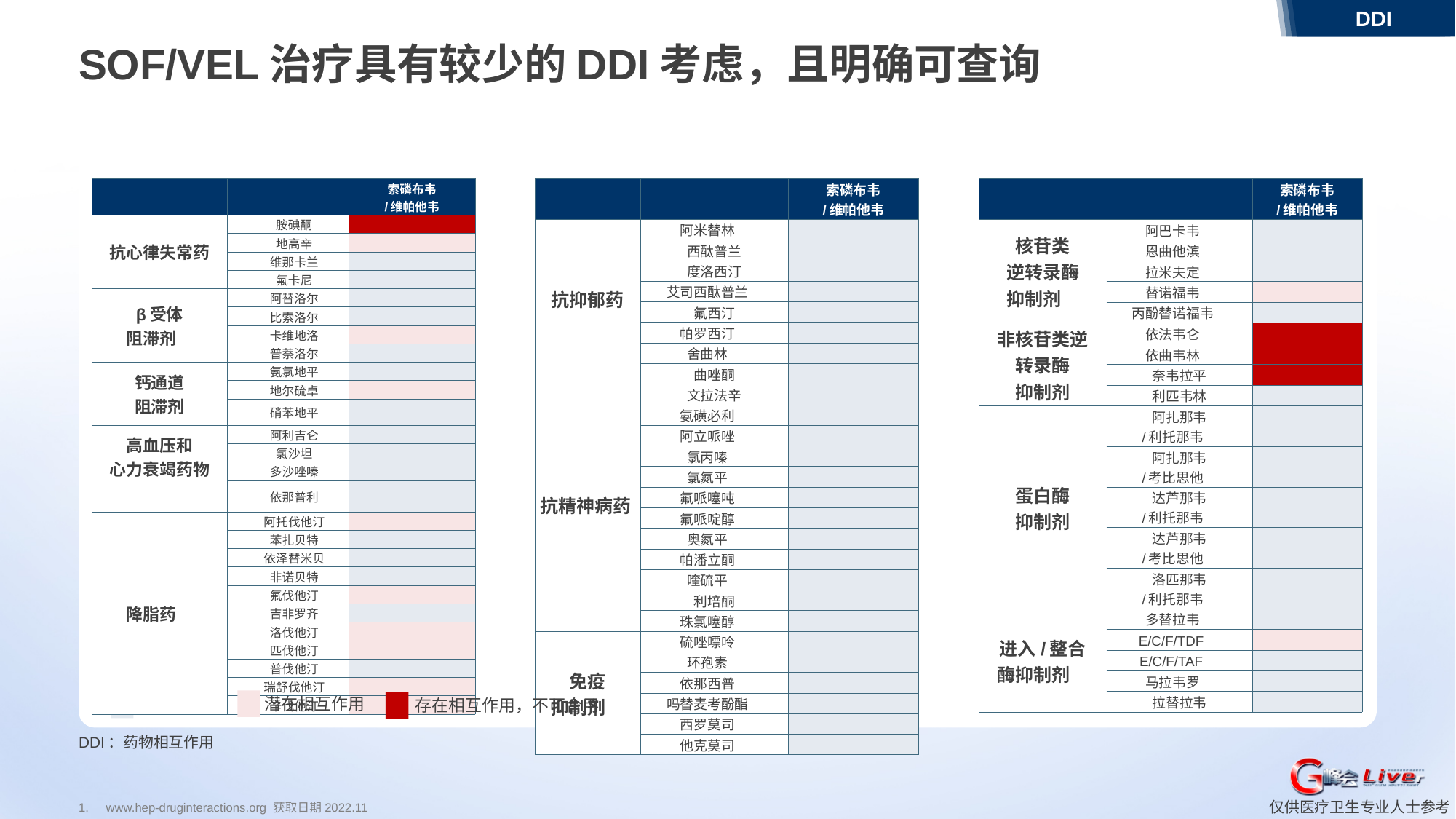

DDI
SOF/VEL治疗具有较少的DDI考虑，且明确可查询

|  |  | 索磷布韦 /维帕他韦 |
| --- | --- | --- |
| 抗心律失常药 | 胺碘酮 |  |
|  | 地高辛 |  |
|  | 维那卡兰 |  |
|  | 氟卡尼 |  |
| β受体 阻滞剂 | 阿替洛尔 |  |
|  | 比索洛尔 |  |
|  | 卡维地洛 |  |
|  | 普萘洛尔 |  |
| 钙通道 阻滞剂 | 氨氯地平 |  |
|  | 地尔硫卓 |  |
|  | 硝苯地平 |  |
| 高血压和 心力衰竭药物 | 阿利吉仑 |  |
|  | 氯沙坦 |  |
|  | 多沙唑嗪 |  |
|  | 依那普利 |  |
| 降脂药 | 阿托伐他汀 |  |
|  | 苯扎贝特 |  |
|  | 依泽替米贝 |  |
|  | 非诺贝特 |  |
|  | 氟伐他汀 |  |
|  | 吉非罗齐 |  |
|  | 洛伐他汀 |  |
|  | 匹伐他汀 |  |
|  | 普伐他汀 |  |
|  | 瑞舒伐他汀 |  |
|  | 辛伐他汀 |  |
|  |  | 索磷布韦 /维帕他韦 |
| --- | --- | --- |
| 抗抑郁药 | 阿米替林 |  |
|  | 西酞普兰 |  |
|  | 度洛西汀 |  |
|  | 艾司西酞普兰 |  |
|  | 氟西汀 |  |
|  | 帕罗西汀 |  |
|  | 舍曲林 |  |
|  | 曲唑酮 |  |
|  | 文拉法辛 |  |
| 抗精神病药 | 氨磺必利 |  |
|  | 阿立哌唑 |  |
|  | 氯丙嗪 |  |
|  | 氯氮平 |  |
|  | 氟哌噻吨 |  |
|  | 氟哌啶醇 |  |
|  | 奥氮平 |  |
|  | 帕潘立酮 |  |
|  | 喹硫平 |  |
|  | 利培酮 |  |
|  | 珠氯噻醇 |  |
| 免疫 抑制剂 | 硫唑嘌呤 |  |
|  | 环孢素 |  |
|  | 依那西普 |  |
|  | 吗替麦考酚酯 |  |
|  | 西罗莫司 |  |
|  | 他克莫司 |  |
|  |  | 索磷布韦 /维帕他韦 |
| --- | --- | --- |
| 核苷类 逆转录酶 抑制剂 | 阿巴卡韦 |  |
|  | 恩曲他滨 |  |
|  | 拉米夫定 |  |
|  | 替诺福韦 |  |
|  | 丙酚替诺福韦 |  |
| 非核苷类逆转录酶 抑制剂 | 依法韦仑 |  |
|  | 依曲韦林 |  |
|  | 奈韦拉平 |  |
|  | 利匹韦林 |  |
| 蛋白酶 抑制剂 | 阿扎那韦 /利托那韦 |  |
|  | 阿扎那韦 /考比思他 |  |
|  | 达芦那韦 /利托那韦 |  |
|  | 达芦那韦 /考比思他 |  |
|  | 洛匹那韦 /利托那韦 |  |
| 进入/整合酶抑制剂 | 多替拉韦 |  |
|  | E/C/F/TDF |  |
|  | E/C/F/TAF |  |
|  | 马拉韦罗 |  |
|  | 拉替拉韦 |  |
潜在相互作用

无相互作用

存在相互作用，不可合用

DDI：药物相互作用
www.hep-druginteractions.org 获取日期2022.11